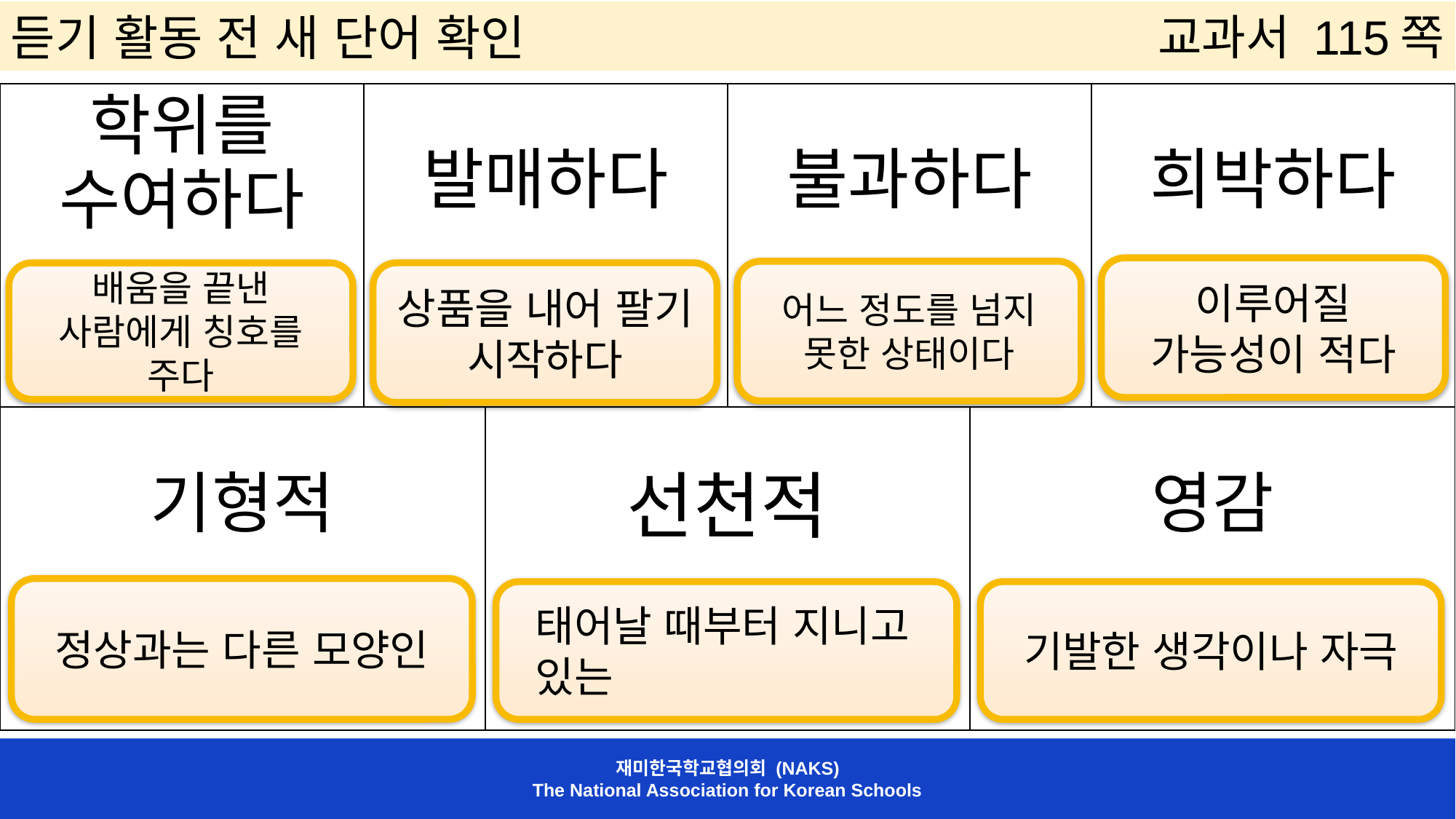

듣기 활동 전 새 단어 확인
교과서 115쪽
| 학위를 수여하다 | 발매하다 |  | 불과하다 |  | 희박하다 |
| --- | --- | --- | --- | --- | --- |
| 기형적 |  | 선천적 |  | 영감 |  |
이루어질 가능성이 적다
어느 정도를 넘지 못한 상태이다
배움을 끝낸 사람에게 칭호를 주다
상품을 내어 팔기 시작하다
정상과는 다른 모양인
 태어날 때부터 지니고
 있는
기발한 생각이나 자극
재미한국학교협의회 (NAKS)
The National Association for Korean Schools